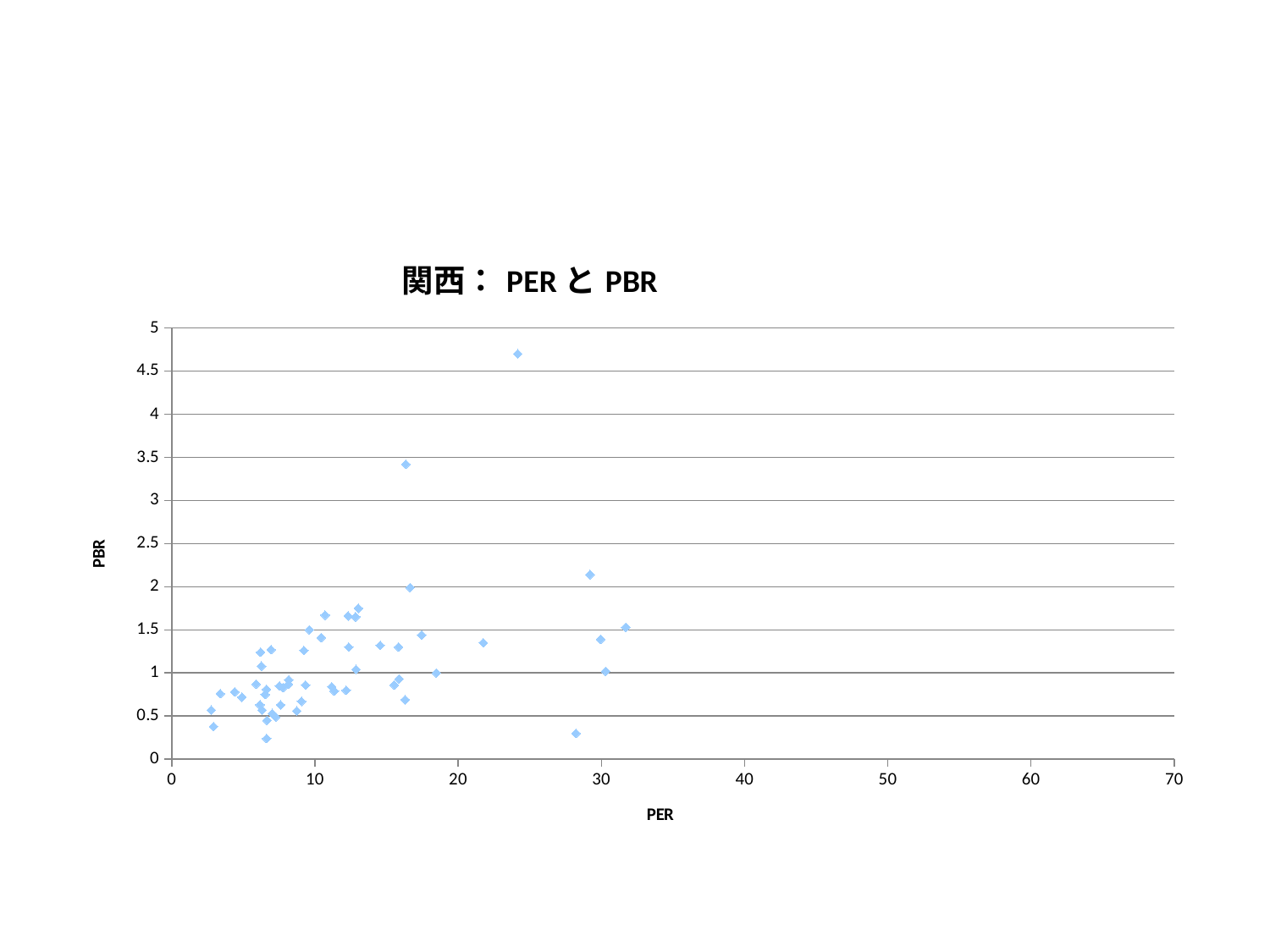

#

### Chart: 関西：PERとPBR

| Category | PBR |
|---|---|